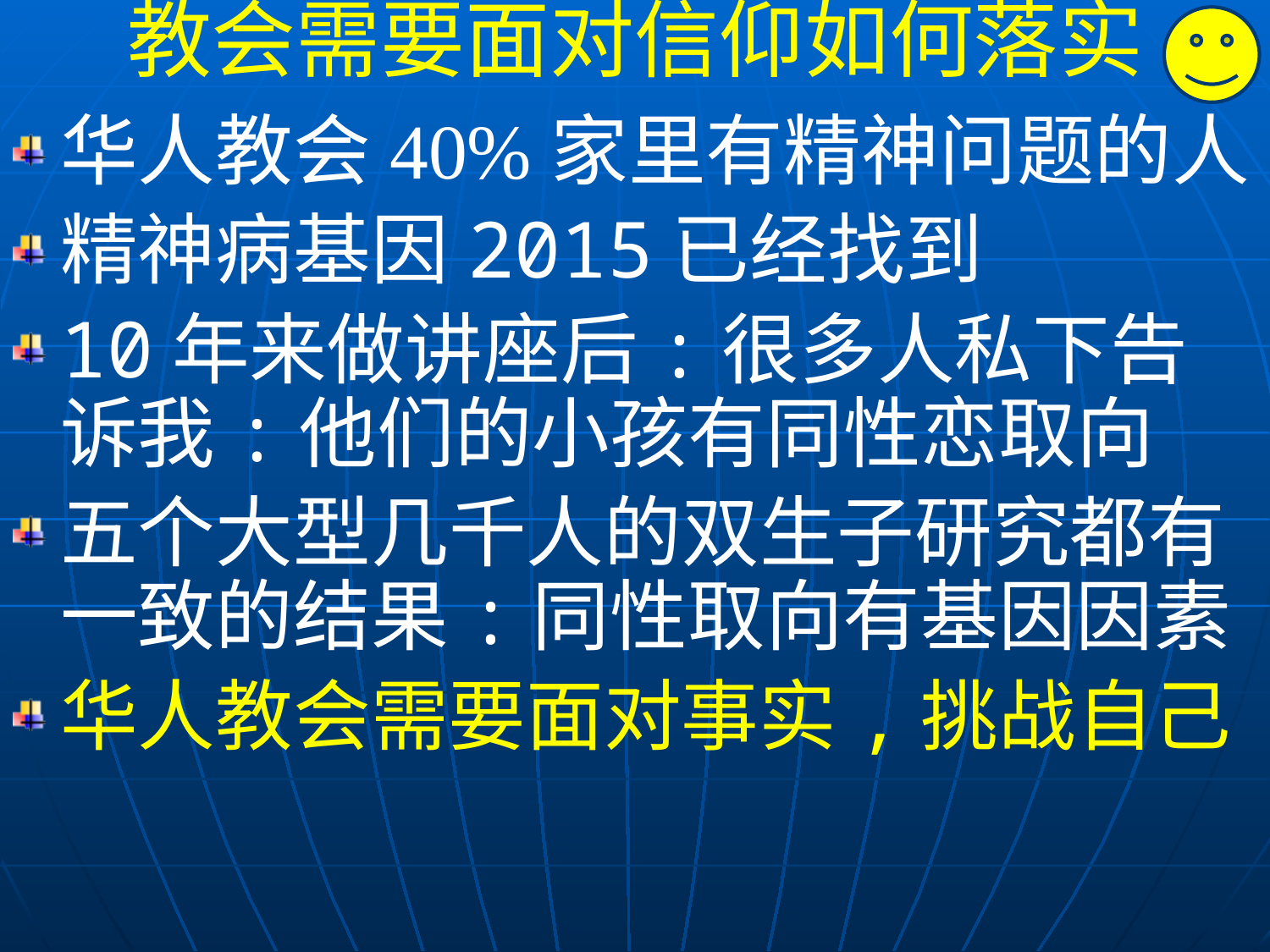

教会需要面对信仰如何落实

华人教会40%家里有精神问题的人
精神病基因2015已经找到
10年来做讲座后:很多人私下告诉我:他们的小孩有同性恋取向
五个大型几千人的双生子研究都有一致的结果:同性取向有基因因素
华人教会需要面对事实,挑战自己